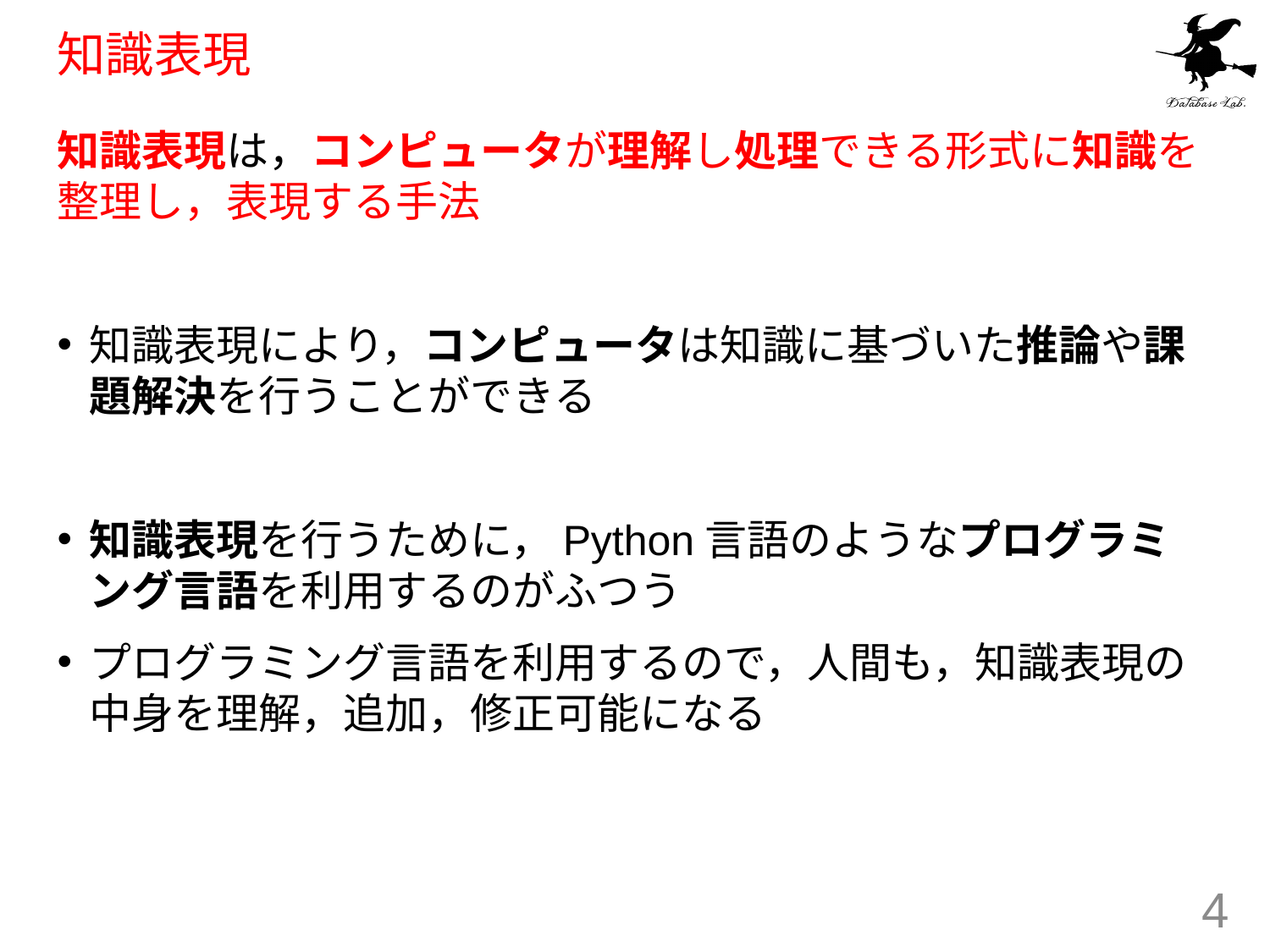

# 知識表現
知識表現は，コンピュータが理解し処理できる形式に知識を整理し，表現する手法

知識表現により，コンピュータは知識に基づいた推論や課題解決を行うことができる

知識表現を行うために，Python言語のようなプログラミング言語を利用するのがふつう
プログラミング言語を利用するので，人間も，知識表現の中身を理解，追加，修正可能になる

4